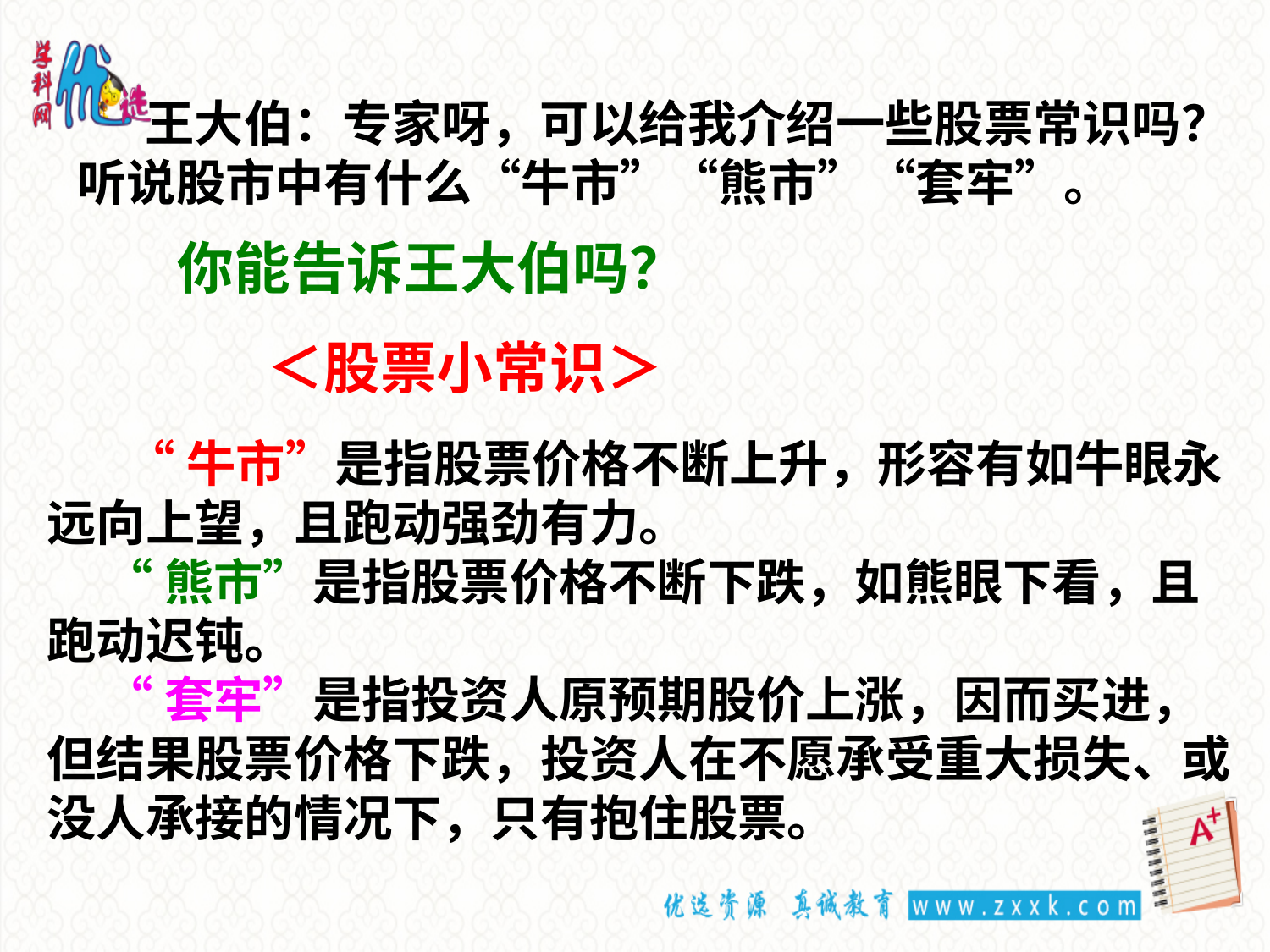

王大伯：专家呀，可以给我介绍一些股票常识吗？听说股市中有什么“牛市”“熊市”“套牢”。
你能告诉王大伯吗？
＜股票小常识＞
       “牛市”是指股票价格不断上升，形容有如牛眼永远向上望，且跑动强劲有力。
     “熊市”是指股票价格不断下跌，如熊眼下看，且跑动迟钝。
     “套牢”是指投资人原预期股价上涨，因而买进，但结果股票价格下跌，投资人在不愿承受重大损失、或没人承接的情况下，只有抱住股票。